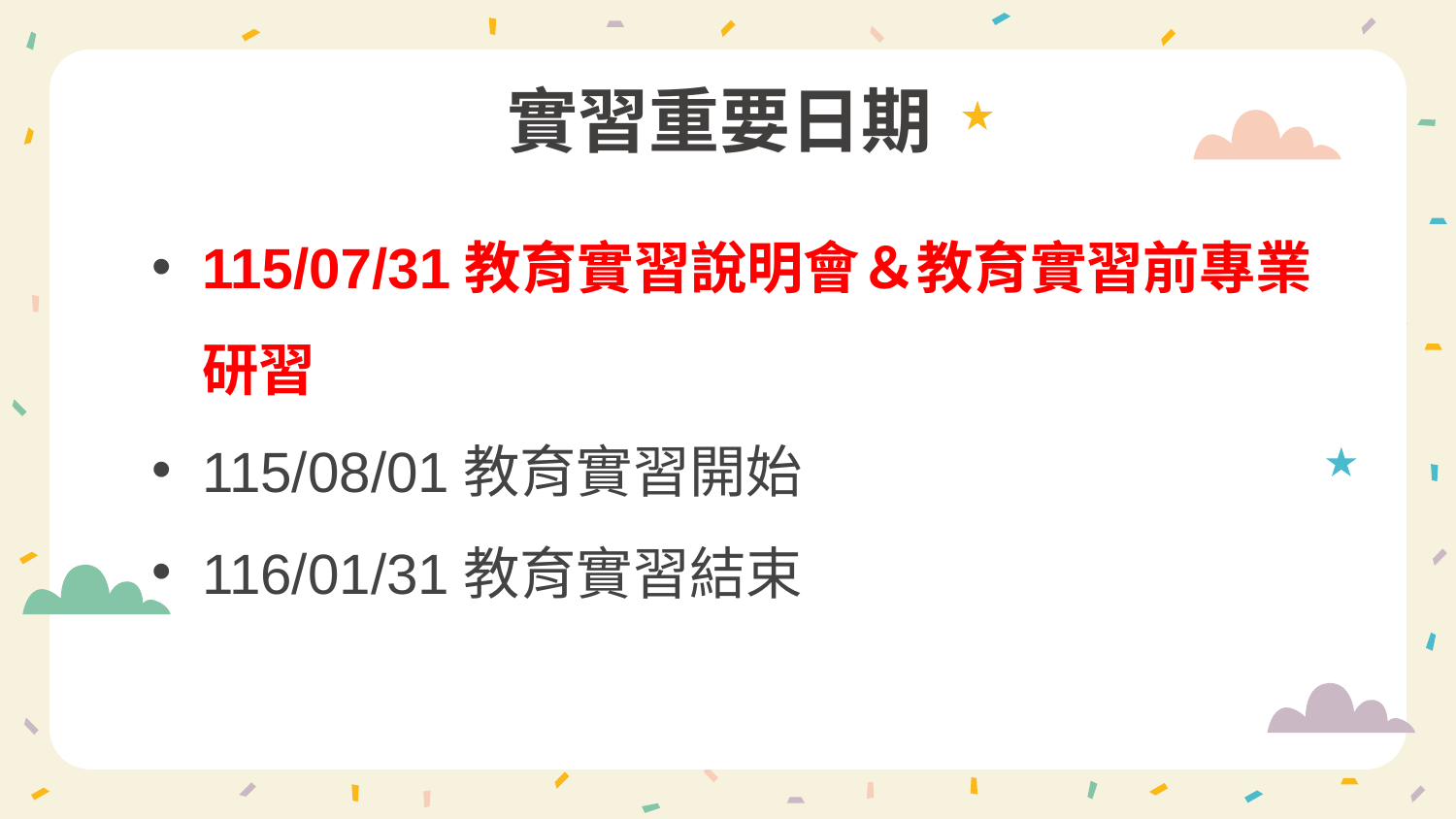

# 實習重要日期

115/07/31教育實習說明會＆教育實習前專業研習
115/08/01教育實習開始
116/01/31教育實習結束